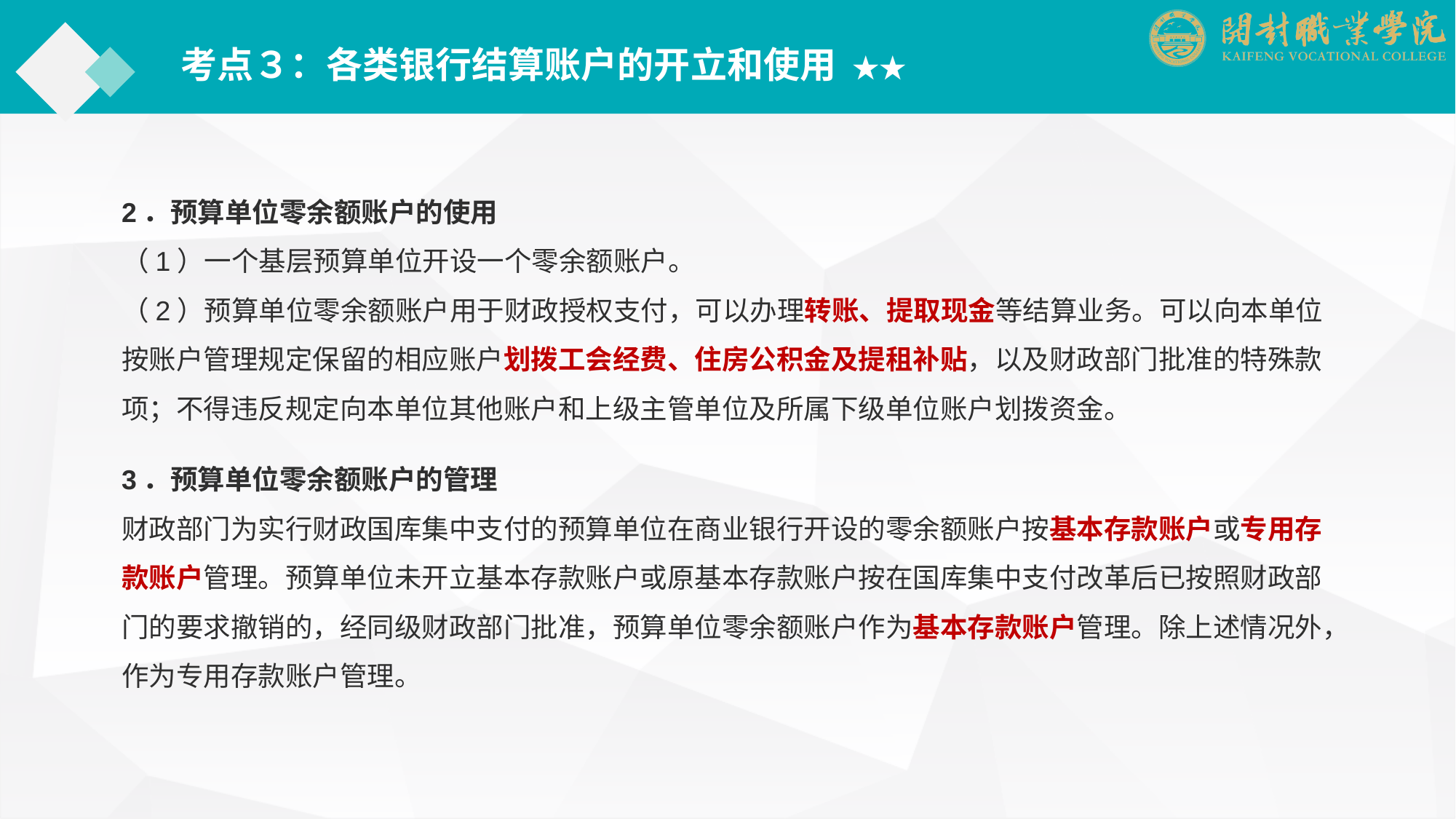

考点３：各类银行结算账户的开立和使用  ★★
2．预算单位零余额账户的使用
（1）一个基层预算单位开设一个零余额账户。
（2）预算单位零余额账户用于财政授权支付，可以办理转账、提取现金等结算业务。可以向本单位按账户管理规定保留的相应账户划拨工会经费、住房公积金及提租补贴，以及财政部门批准的特殊款项；不得违反规定向本单位其他账户和上级主管单位及所属下级单位账户划拨资金。
3．预算单位零余额账户的管理
财政部门为实行财政国库集中支付的预算单位在商业银行开设的零余额账户按基本存款账户或专用存款账户管理。预算单位未开立基本存款账户或原基本存款账户按在国库集中支付改革后已按照财政部门的要求撤销的，经同级财政部门批准，预算单位零余额账户作为基本存款账户管理。除上述情况外，作为专用存款账户管理。